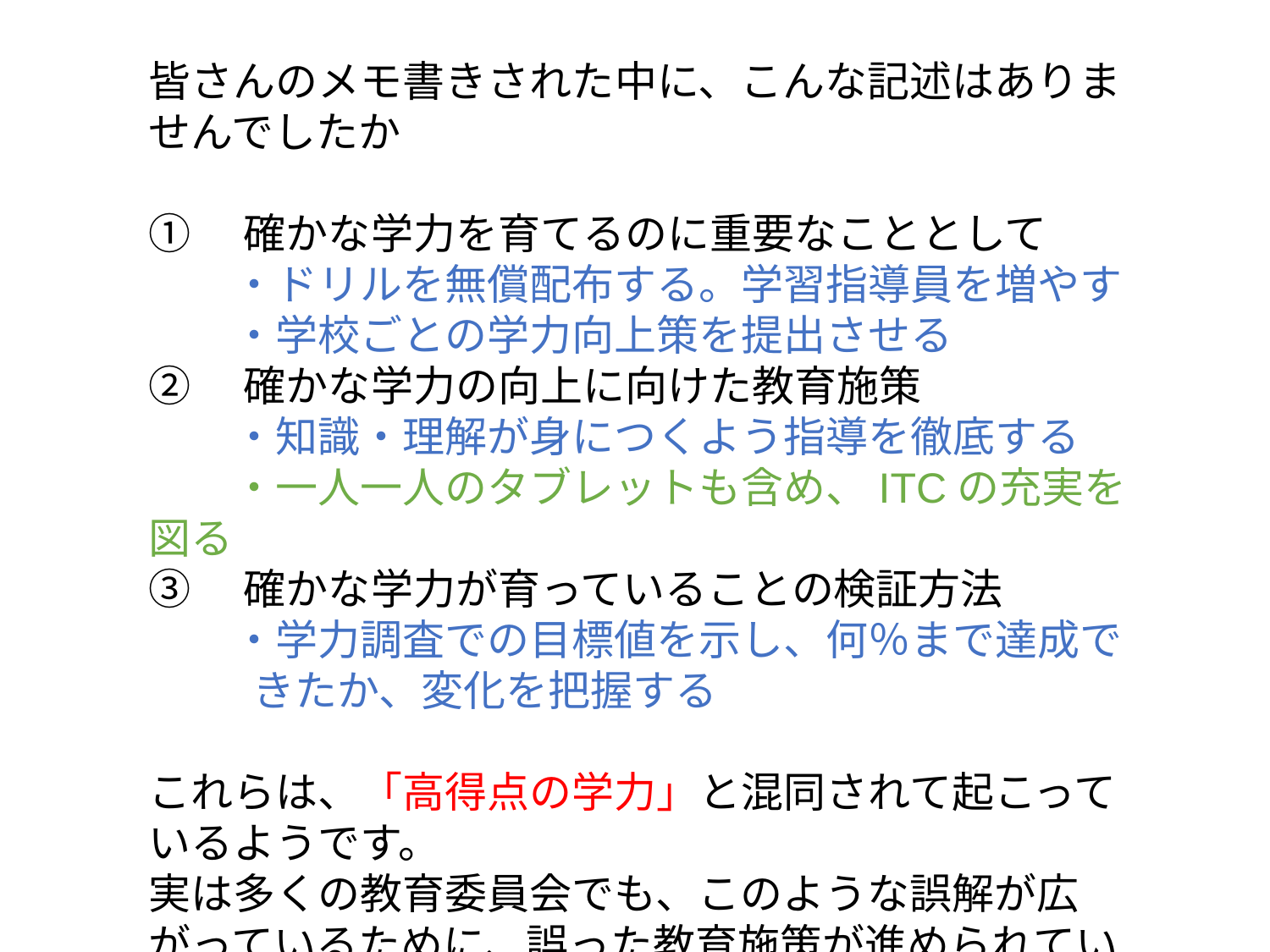

皆さんのメモ書きされた中に、こんな記述はありませんでしたか

①　確かな学力を育てるのに重要なこととして
　　・ドリルを無償配布する。学習指導員を増やす
　　・学校ごとの学力向上策を提出させる
②　確かな学力の向上に向けた教育施策
　　・知識・理解が身につくよう指導を徹底する
　　・一人一人のタブレットも含め、ITCの充実を図る
③　確かな学力が育っていることの検証方法
　　・学力調査での目標値を示し、何％まで達成で
　　  きたか、変化を把握する

これらは、「高得点の学力」と混同されて起こっているようです。
実は多くの教育委員会でも、このような誤解が広がっているために、誤った教育施策が進められているのです。